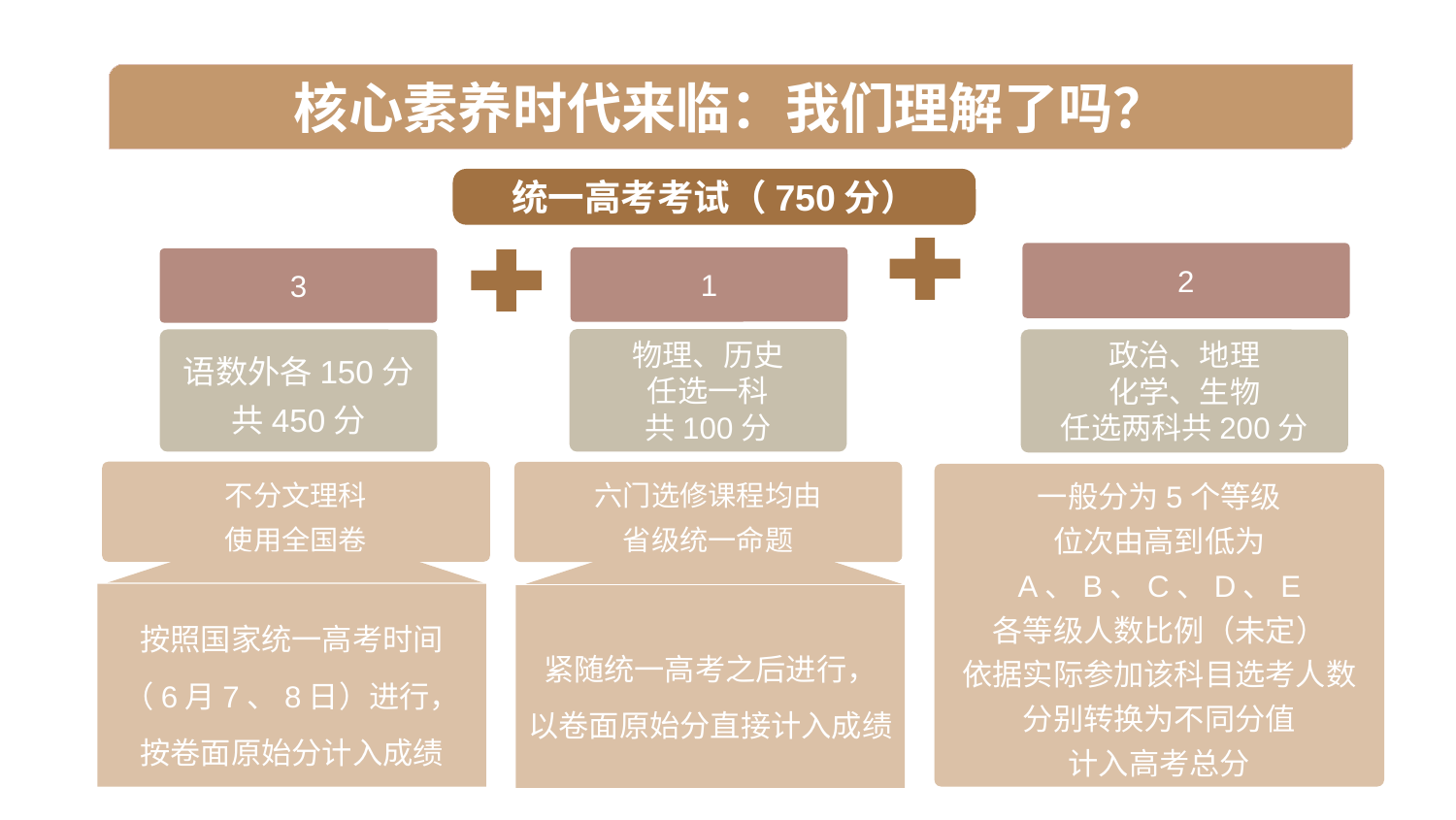

核心素养时代来临：我们理解了吗？

统一高考考试（750分）

2
1

3
物理、历史
任选一科
共100分
语数外各150分
共450分
政治、地理
化学、生物
任选两科共200分
不分文理科
使用全国卷
六门选修课程均由
省级统一命题

一般分为5个等级
位次由高到低为
A、B、C、D、E
各等级人数比例（未定）
依据实际参加该科目选考人数
分别转换为不同分值
计入高考总分

按照国家统一高考时间
（6月7、8日）进行，
按卷面原始分计入成绩

紧随统一高考之后进行，
以卷面原始分直接计入成绩